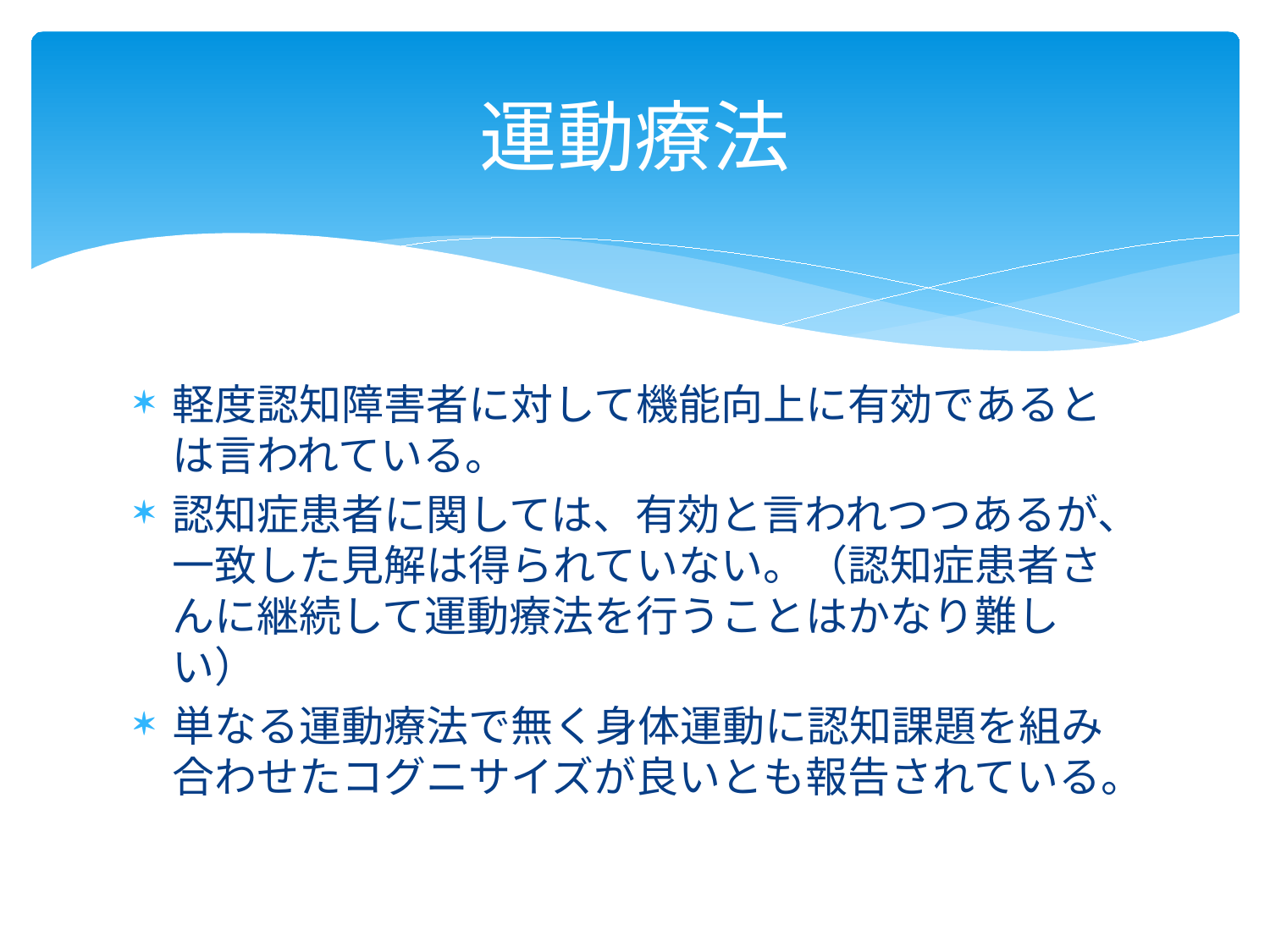

# 運動療法
軽度認知障害者に対して機能向上に有効であるとは言われている。
認知症患者に関しては、有効と言われつつあるが、一致した見解は得られていない。（認知症患者さんに継続して運動療法を行うことはかなり難しい）
単なる運動療法で無く身体運動に認知課題を組み合わせたコグニサイズが良いとも報告されている。